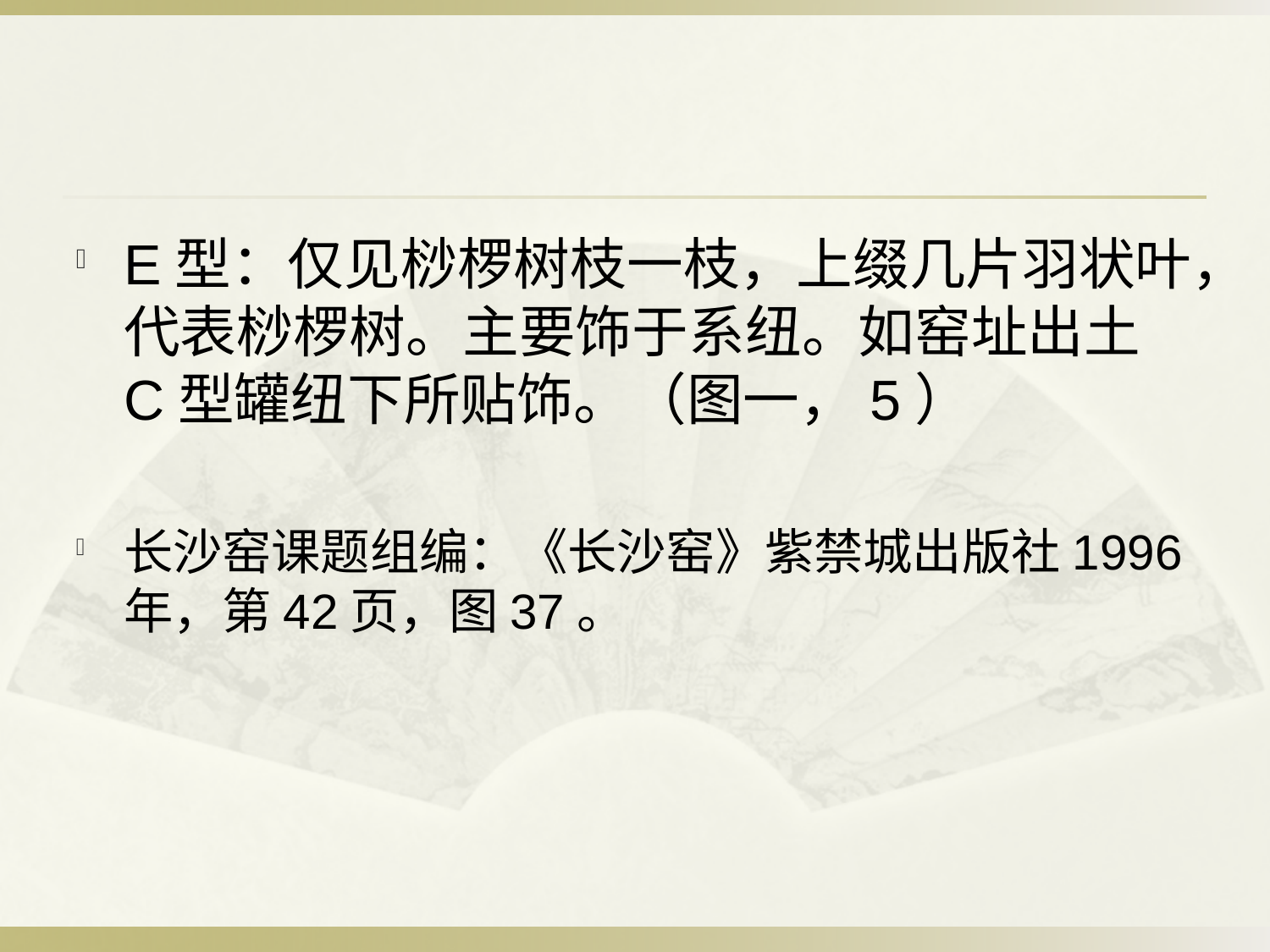

#
E型：仅见桫椤树枝一枝，上缀几片羽状叶，代表桫椤树。主要饰于系纽。如窑址出土C型罐纽下所贴饰。（图一，5）

长沙窑课题组编：《长沙窑》紫禁城出版社1996年，第42页，图37。